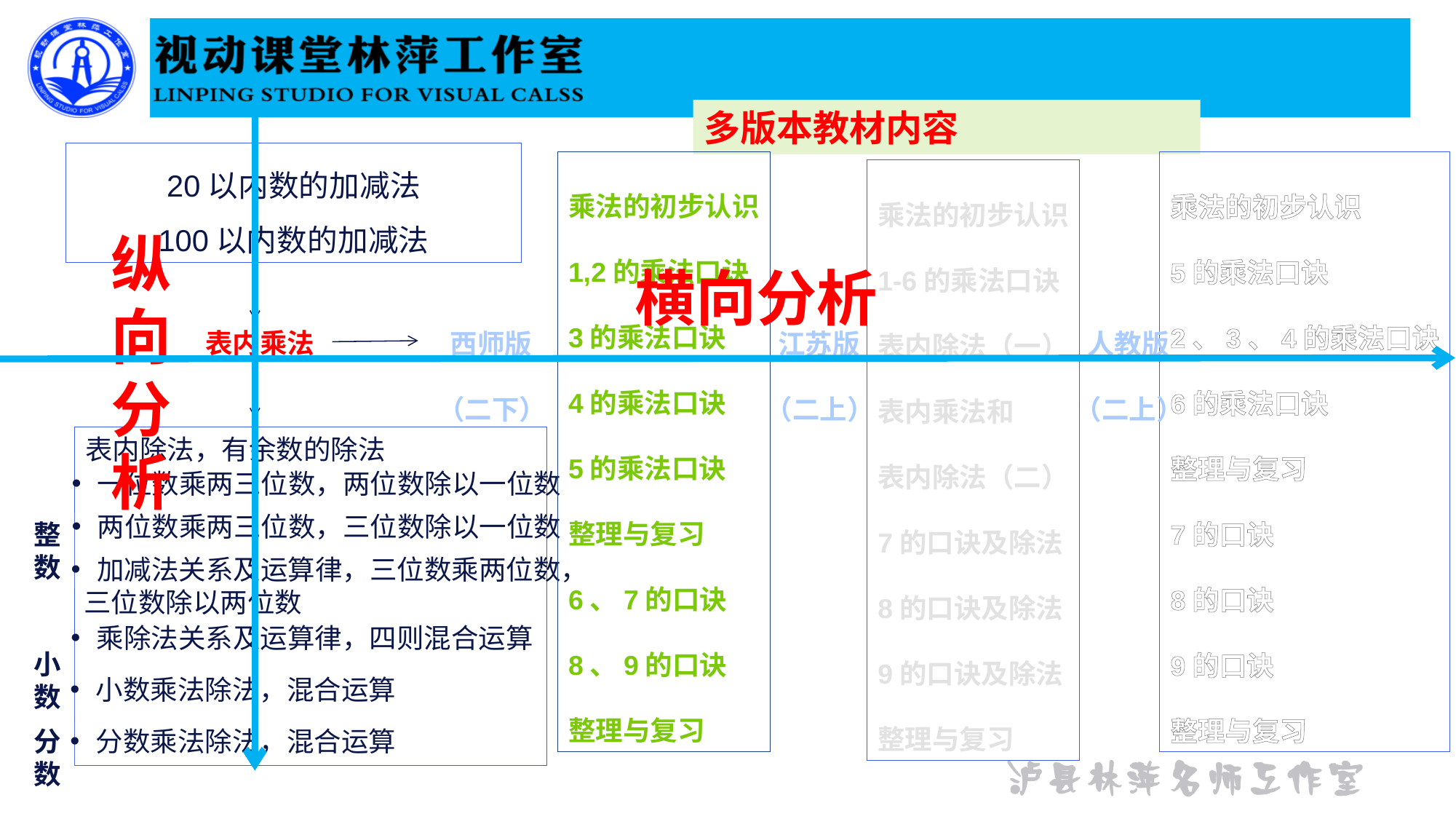

多版本教材内容
20以内数的加减法
100以内数的加减法
乘法的初步认识
1,2的乘法口诀
3的乘法口诀
4的乘法口诀
5的乘法口诀
整理与复习
6、7的口诀
8、9的口诀
整理与复习
乘法的初步认识
5的乘法口诀
2、3、4的乘法口诀
6的乘法口诀
整理与复习
7的口诀
8的口诀
9的口诀
整理与复习
乘法的初步认识
1-6的乘法口诀
表内除法（一）
表内乘法和
表内除法（二）
7的口诀及除法
8的口诀及除法
9的口诀及除法
整理与复习
纵向分析
横向分析
 西师版
（二下）
 江苏版
（二上）
 人教版
（二上）
表内乘法

表内除法，有余数的除法
一位数乘两三位数，两位数除以一位数
两位数乘两三位数，三位数除以一位数
整
数
加减法关系及运算律，三位数乘两位数，
 三位数除以两位数
乘除法关系及运算律，四则混合运算
小数
小数乘法除法，混合运算
分数
分数乘法除法，混合运算